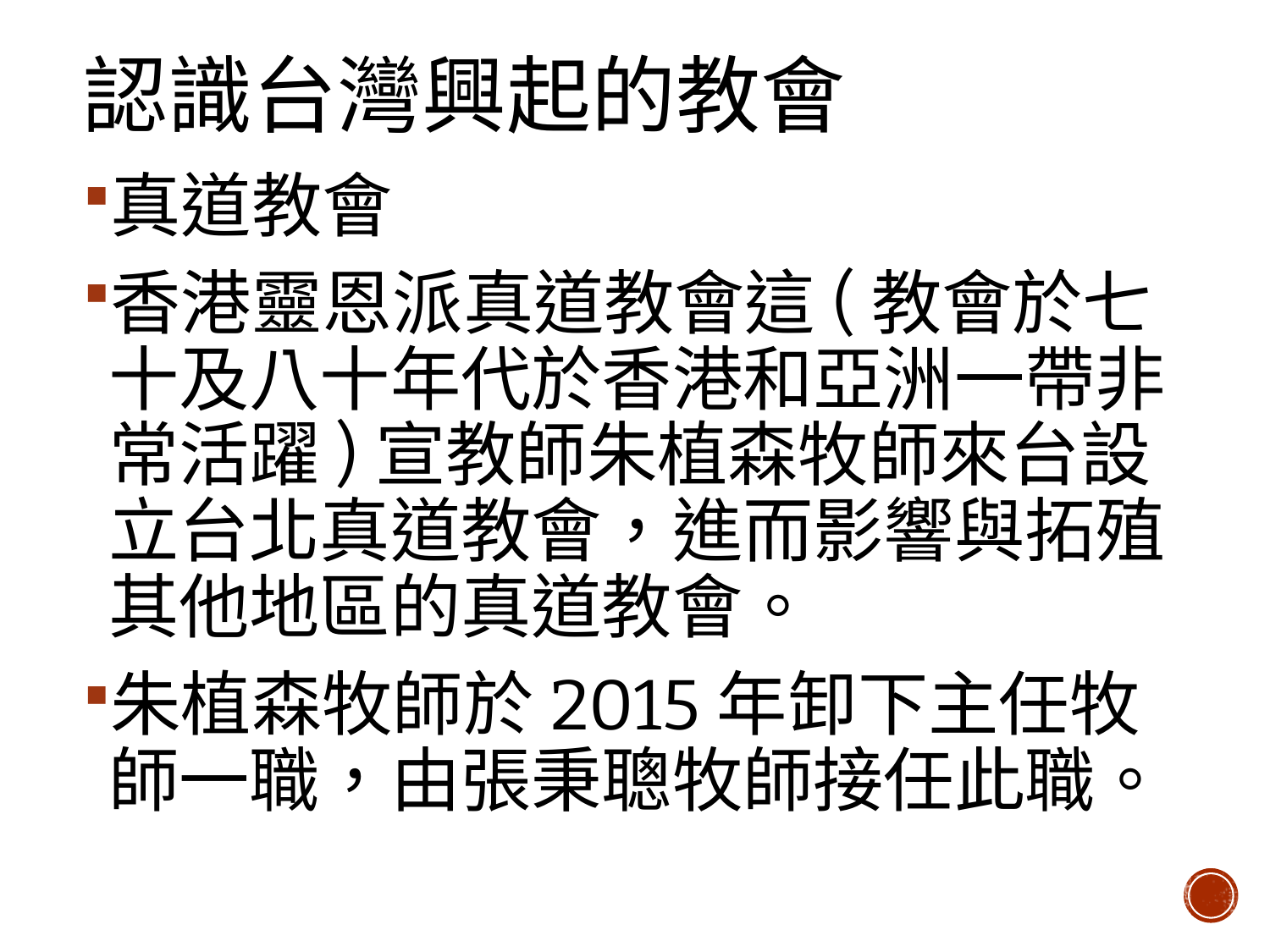

# 認識台灣興起的教會
真道教會
香港靈恩派真道教會這(教會於七十及八十年代於香港和亞洲一帶非常活躍)宣教師朱植森牧師來台設立台北真道教會，進而影響與拓殖其他地區的真道教會。
朱植森牧師於2015年卸下主任牧師一職，由張秉聰牧師接任此職。